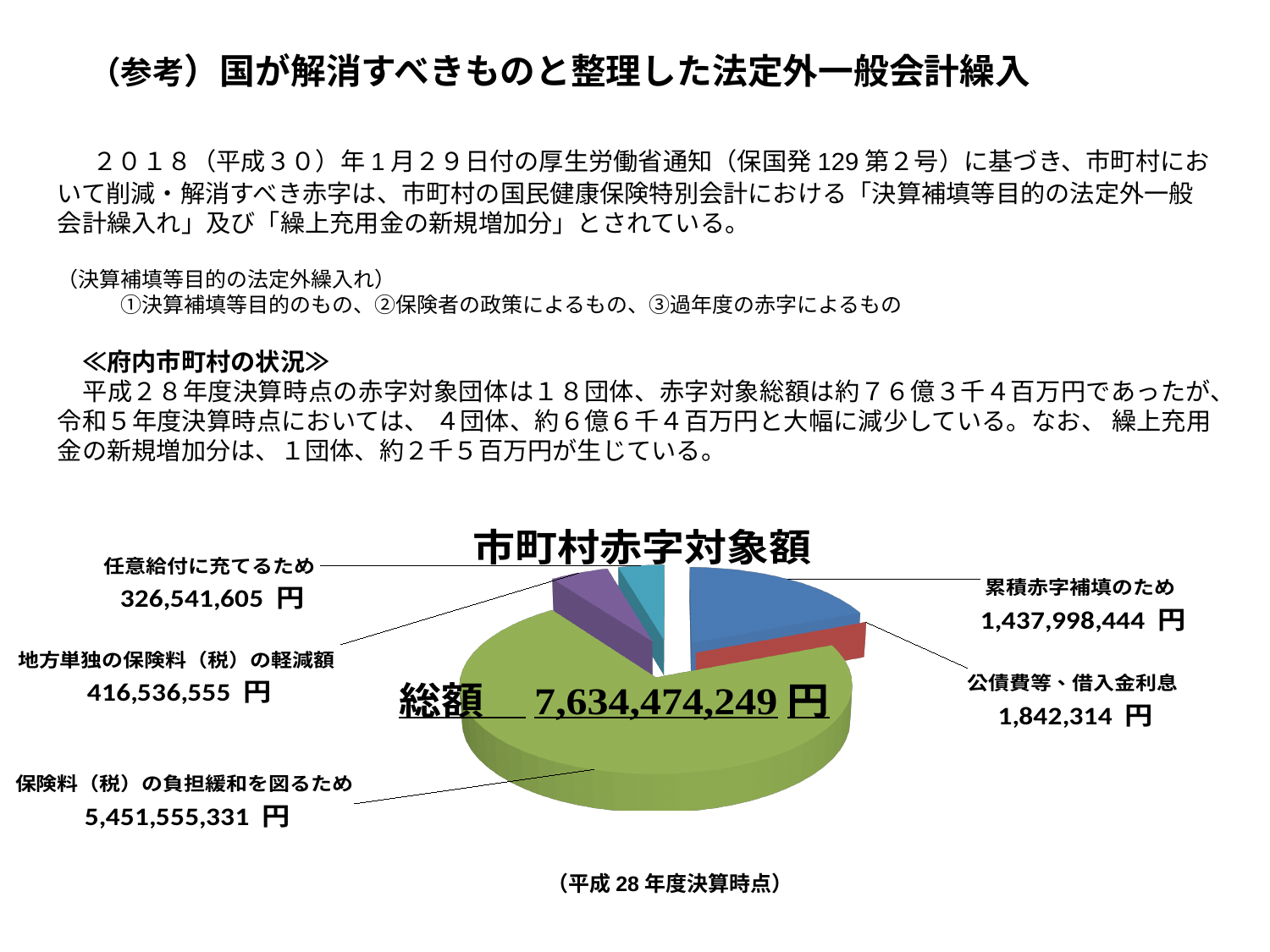

（参考）国が解消すべきものと整理した法定外一般会計繰入

　２０１８（平成３０）年1月２９日付の厚生労働省通知（保国発129第２号）に基づき、市町村において削減・解消すべき赤字は、市町村の国民健康保険特別会計における「決算補填等目的の法定外一般会計繰入れ」及び「繰上充用金の新規増加分」とされている。

（決算補填等目的の法定外繰入れ）
　　　①決算補填等目的のもの、②保険者の政策によるもの、③過年度の赤字によるもの

　≪府内市町村の状況≫
　平成２８年度決算時点の赤字対象団体は１８団体、赤字対象総額は約７６億３千４百万円であったが、令和５年度決算時点においては、 ４団体、約６億６千４百万円と大幅に減少している。なお、 繰上充用金の新規増加分は、１団体、約２千５百万円が生じている。

[unsupported chart]

（平成28年度決算時点）